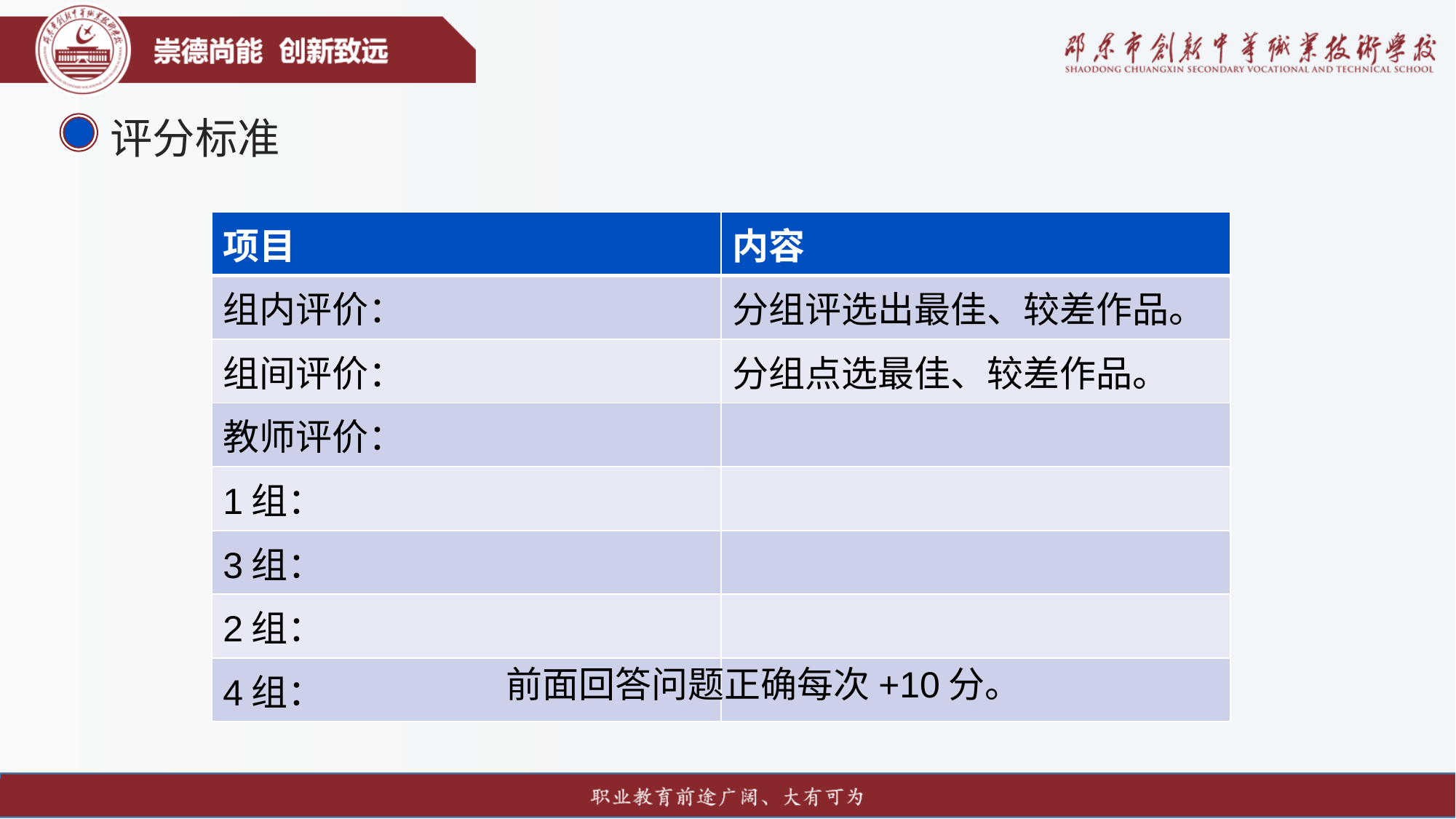

评分标准

| 项目 | 内容 |
| --- | --- |
| 组内评价： | 分组评选出最佳、较差作品。 |
| 组间评价： | 分组点选最佳、较差作品。 |
| 教师评价： |  |
| 1组： |  |
| 3组： |  |
| 2组： |  |
| 4组： |  |
前面回答问题正确每次+10分。